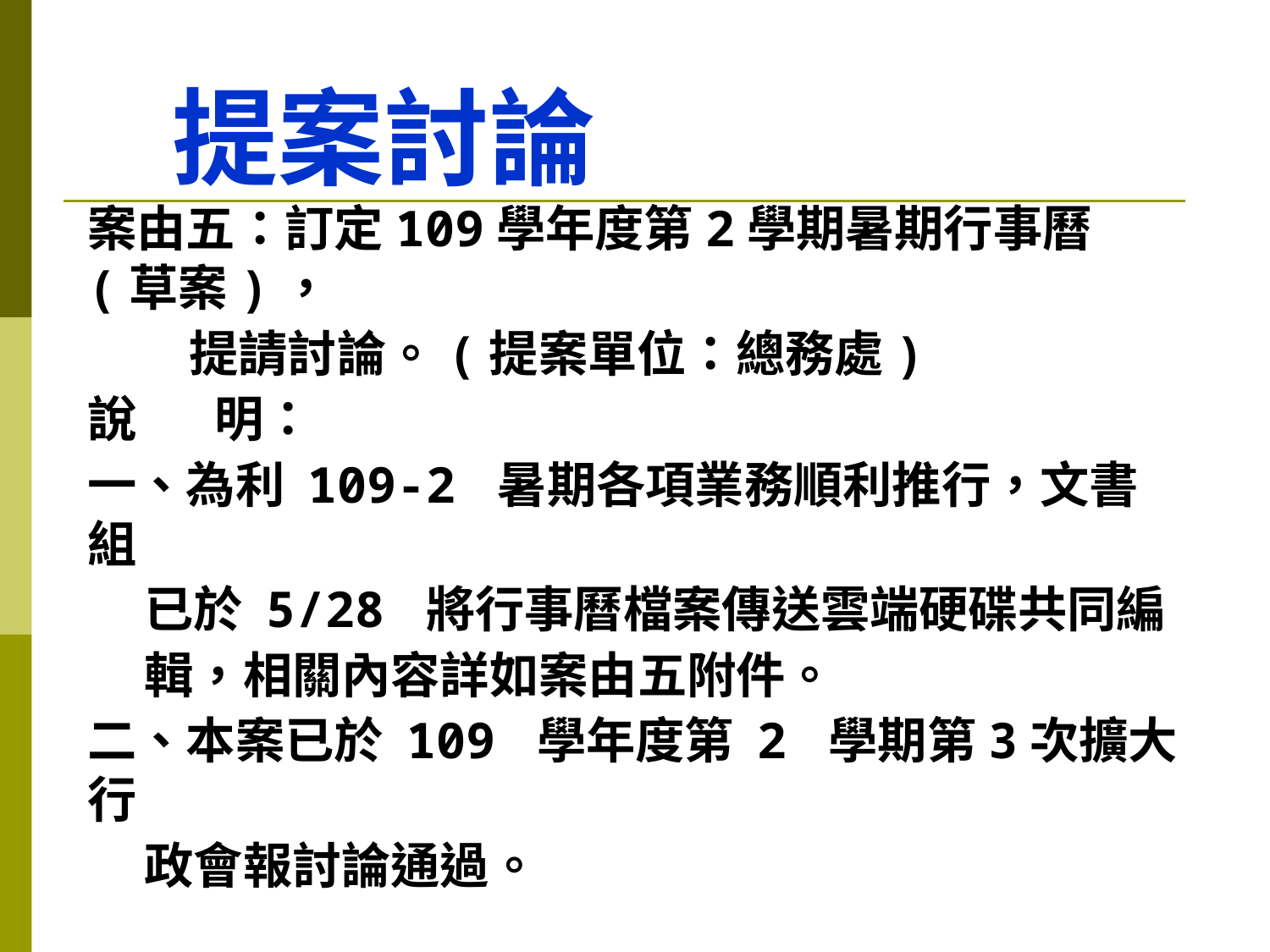

# 提案討論
案由五：訂定109學年度第2學期暑期行事曆(草案)，
        提請討論。(提案單位：總務處)
說	明：
一、為利 109-2 暑期各項業務順利推行，文書組
    已於 5/28 將行事曆檔案傳送雲端硬碟共同編
    輯，相關內容詳如案由五附件。
二、本案已於 109 學年度第 2 學期第3次擴大行
    政會報討論通過。